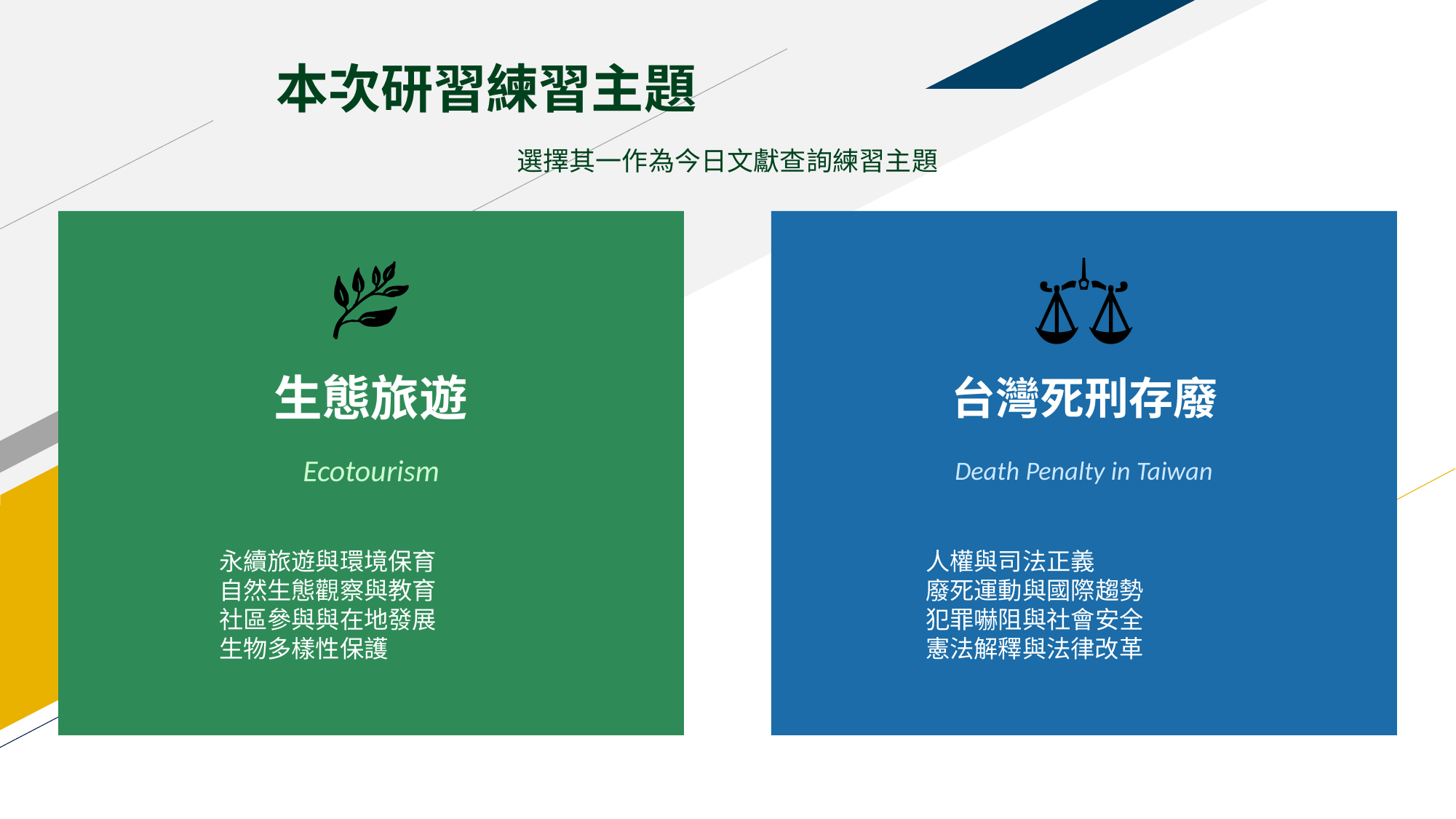

本次研習練習主題
選擇其一作為今日文獻查詢練習主題

🌿
⚖️
生態旅遊
台灣死刑存廢
Ecotourism
Death Penalty in Taiwan
永續旅遊與環境保育
自然生態觀察與教育
社區參與與在地發展
生物多樣性保護
人權與司法正義
廢死運動與國際趨勢
犯罪嚇阻與社會安全
憲法解釋與法律改革